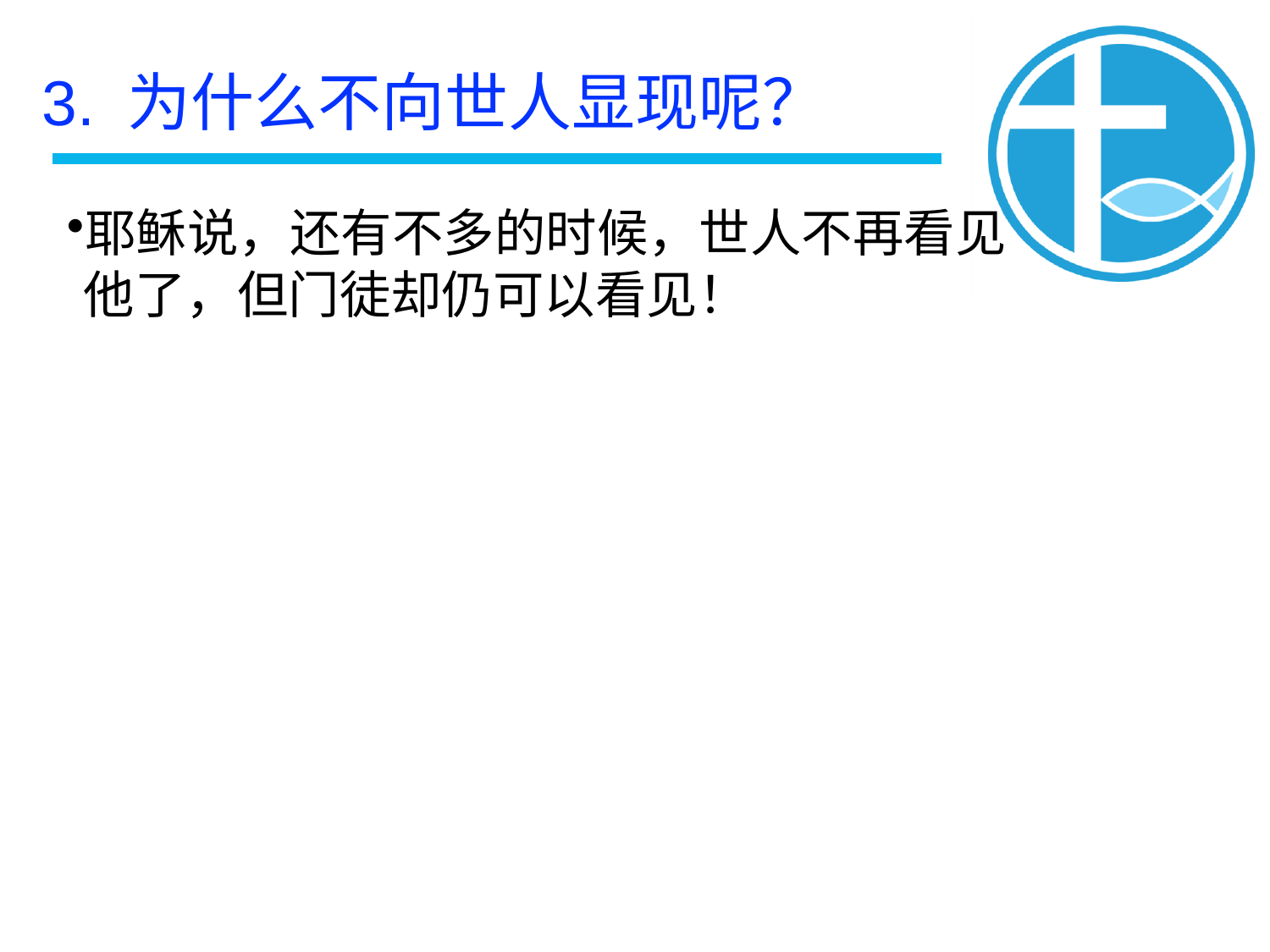

3. 为什么不向世人显现呢？
耶稣说，还有不多的时候，世人不再看见他了，但门徒却仍可以看见！